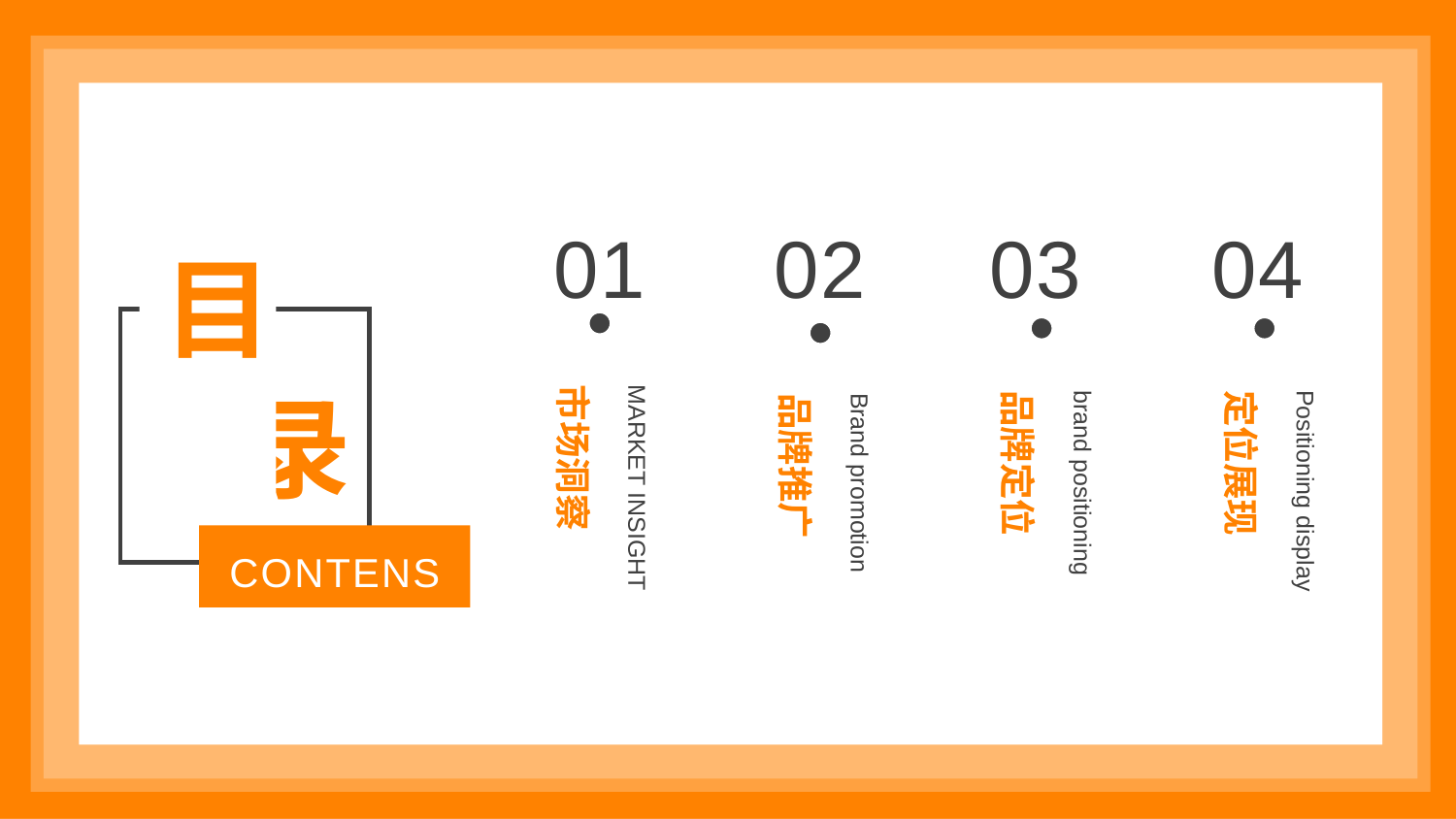

01

市场洞察
MARKET INSIGHT
02

品牌推广
Brand promotion
03

品牌定位
brand positioning
04

定位展现
Positioning display
目

录
CONTENS